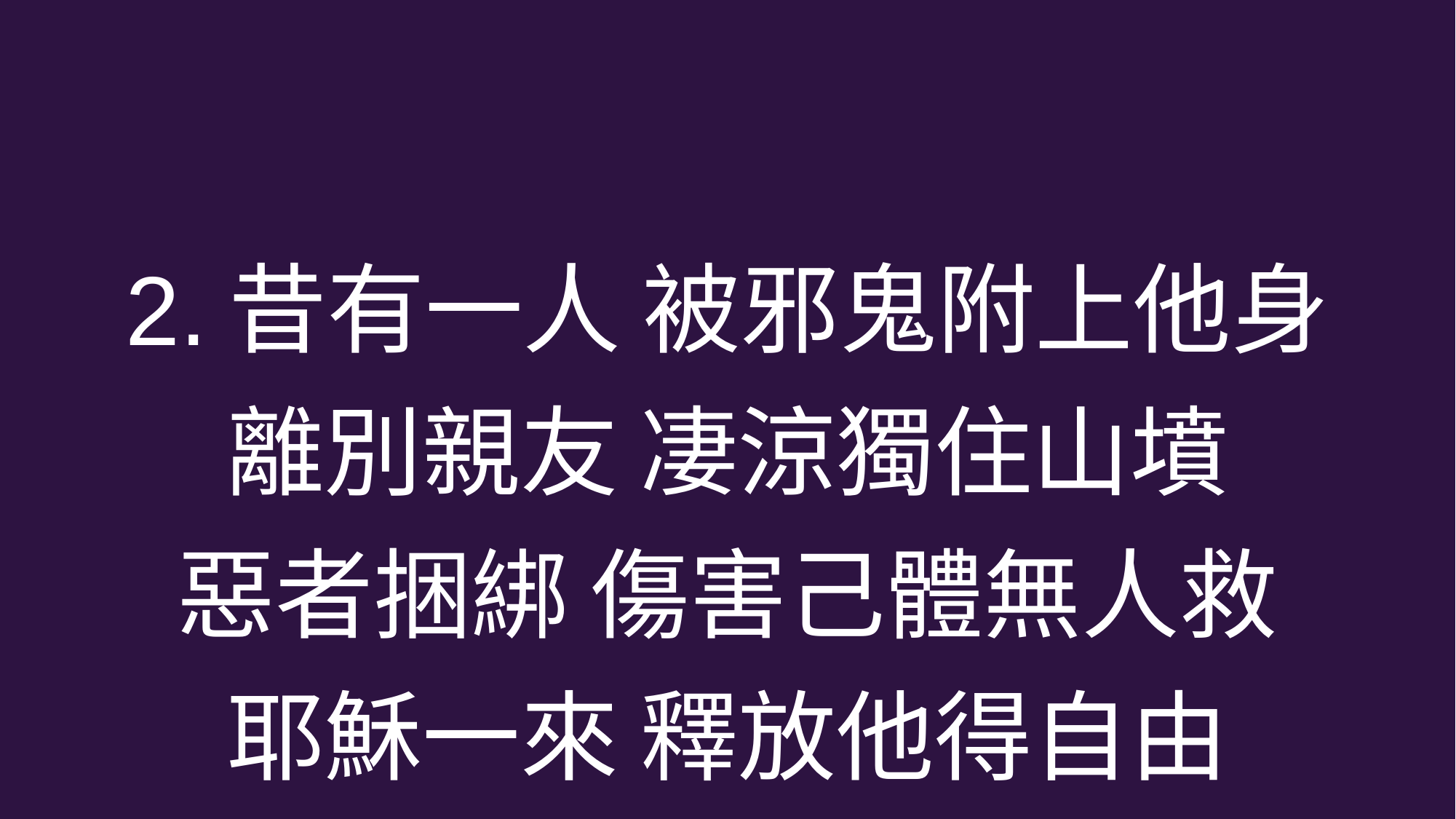

2.昔有一人 被邪鬼附上他身
離別親友 凄涼獨住山墳
惡者捆綁 傷害己體無人救
耶穌一來 釋放他得自由